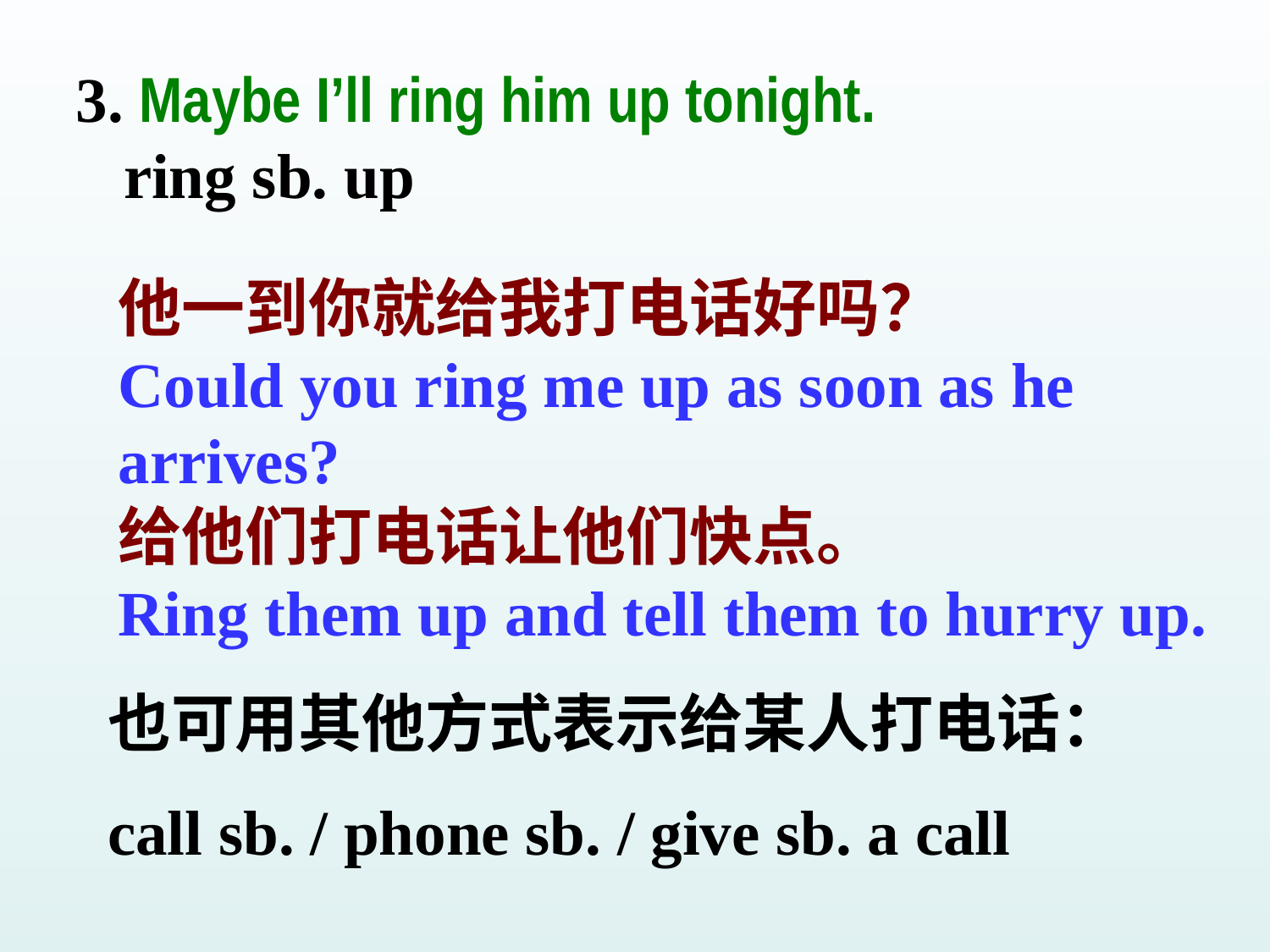

3. Maybe I’ll ring him up tonight.
   ring sb. up
他一到你就给我打电话好吗？
Could you ring me up as soon as he arrives?
给他们打电话让他们快点。
Ring them up and tell them to hurry up.
也可用其他方式表示给某人打电话：
call sb. / phone sb. / give sb. a call